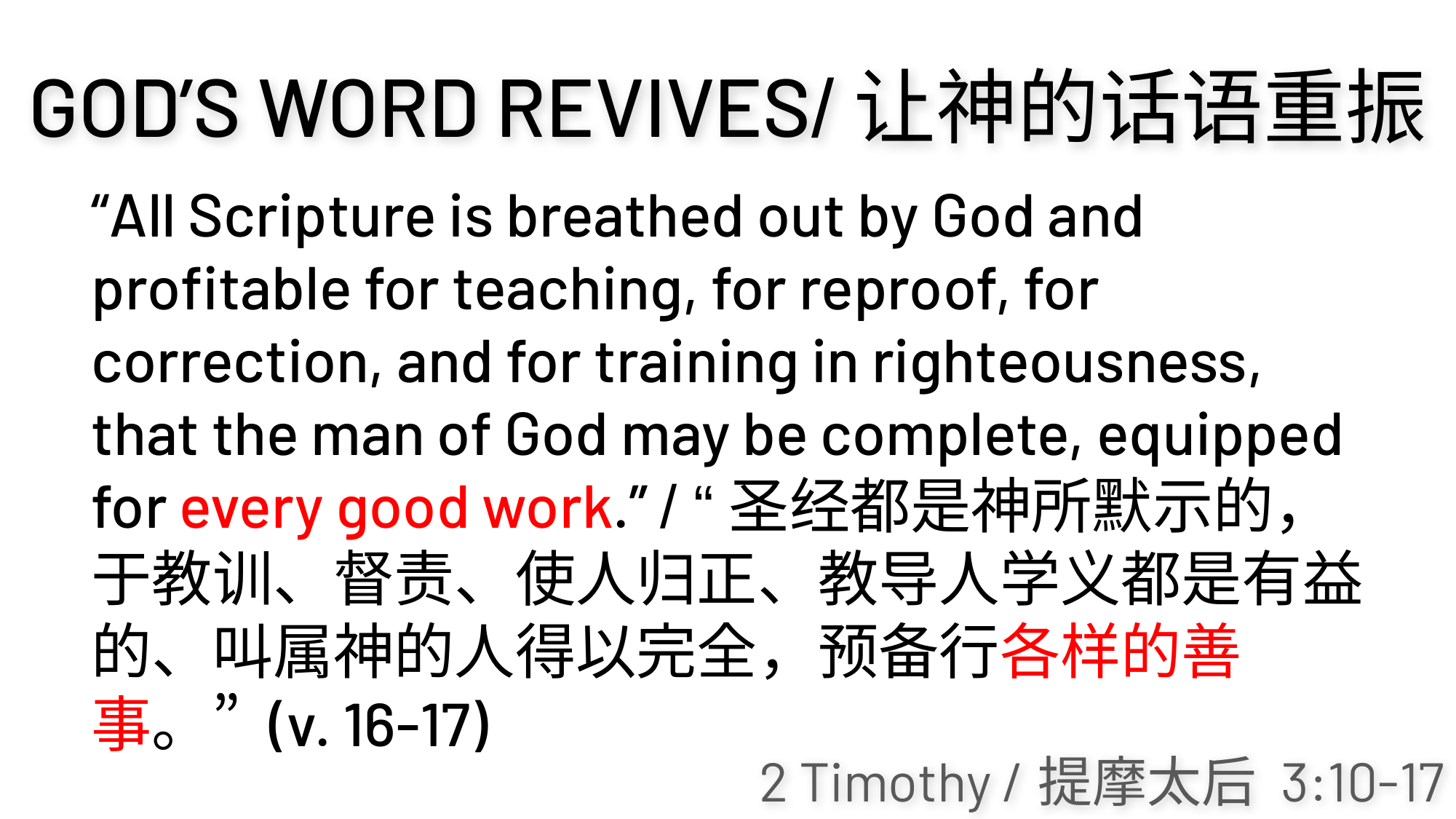

GOD’S WORD REVIVES/让神的话语重振
“All Scripture is breathed out by God and profitable for teaching, for reproof, for correction, and for training in righteousness, that the man of God may be complete, equipped for every good work.” / “圣经都是神所默示的，于教训、督责、使人归正、教导人学义都是有益的、叫属神的人得以完全，预备行各样的善事。” (v. 16-17)
2 Timothy /提摩太后 3:10-17